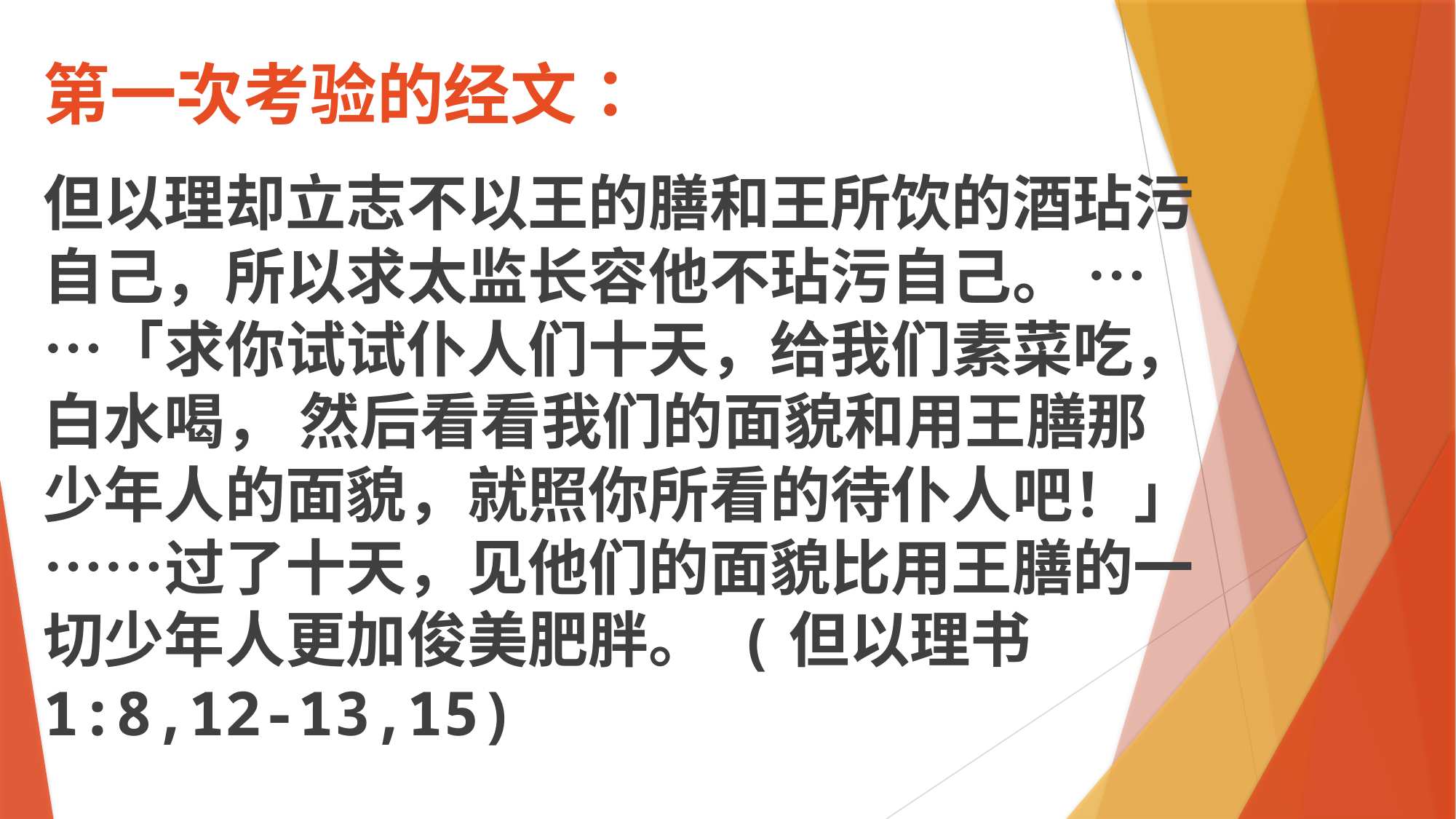

# 第一次考验的经文：
但以理却立志不以王的膳和王所饮的酒玷污自己，所以求太监长容他不玷污自己。 ……「求你试试仆人们十天，给我们素菜吃，白水喝， 然后看看我们的面貌和用王膳那少年人的面貌，就照你所看的待仆人吧！」……过了十天，见他们的面貌比用王膳的一切少年人更加俊美肥胖。 (但以理书 1:8,12-13,15)